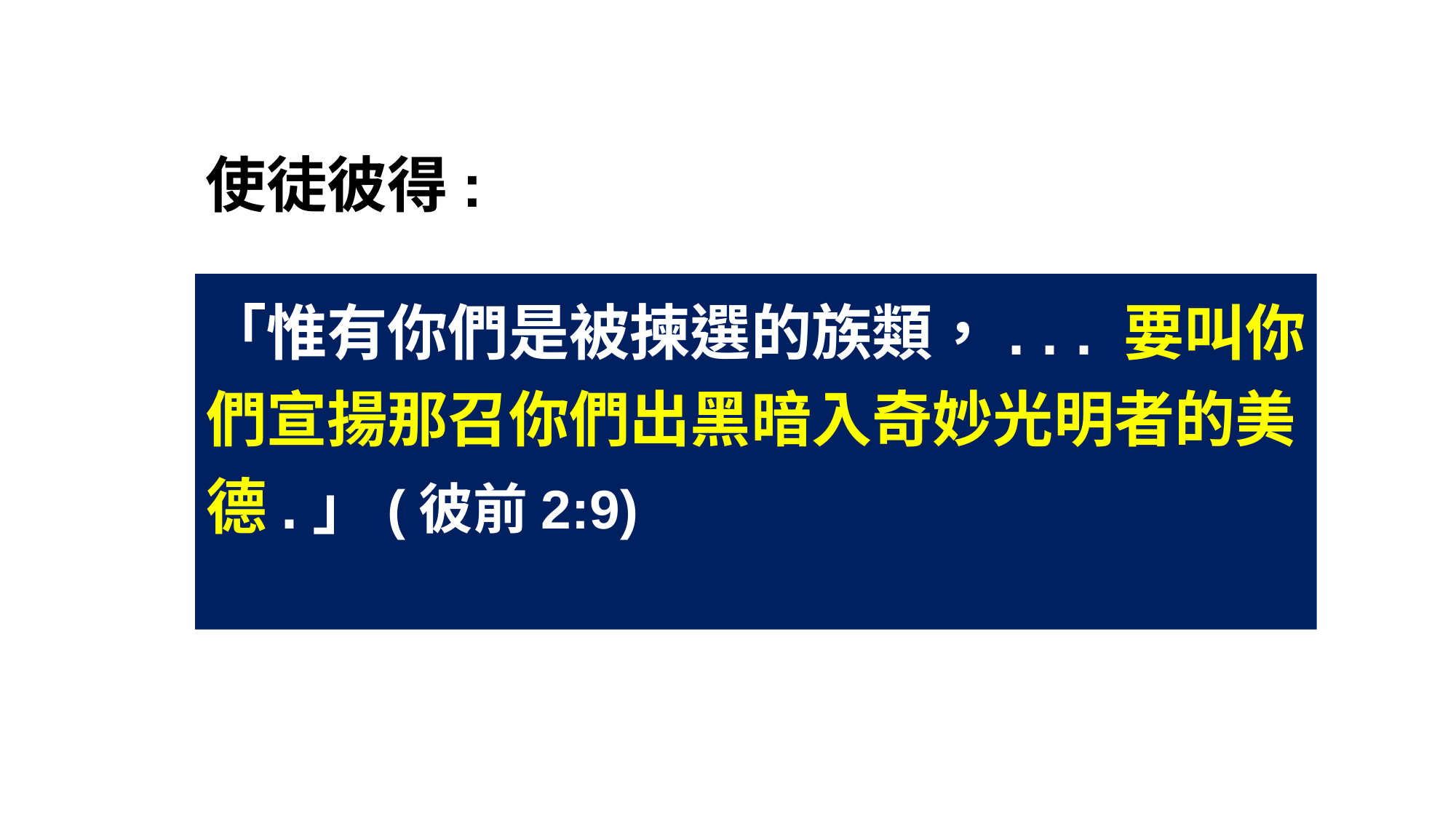

使徒彼得:
「惟有你們是被揀選的族類，. . . 要叫你們宣揚那召你們出黑暗入奇妙光明者的美德.」(彼前2:9)